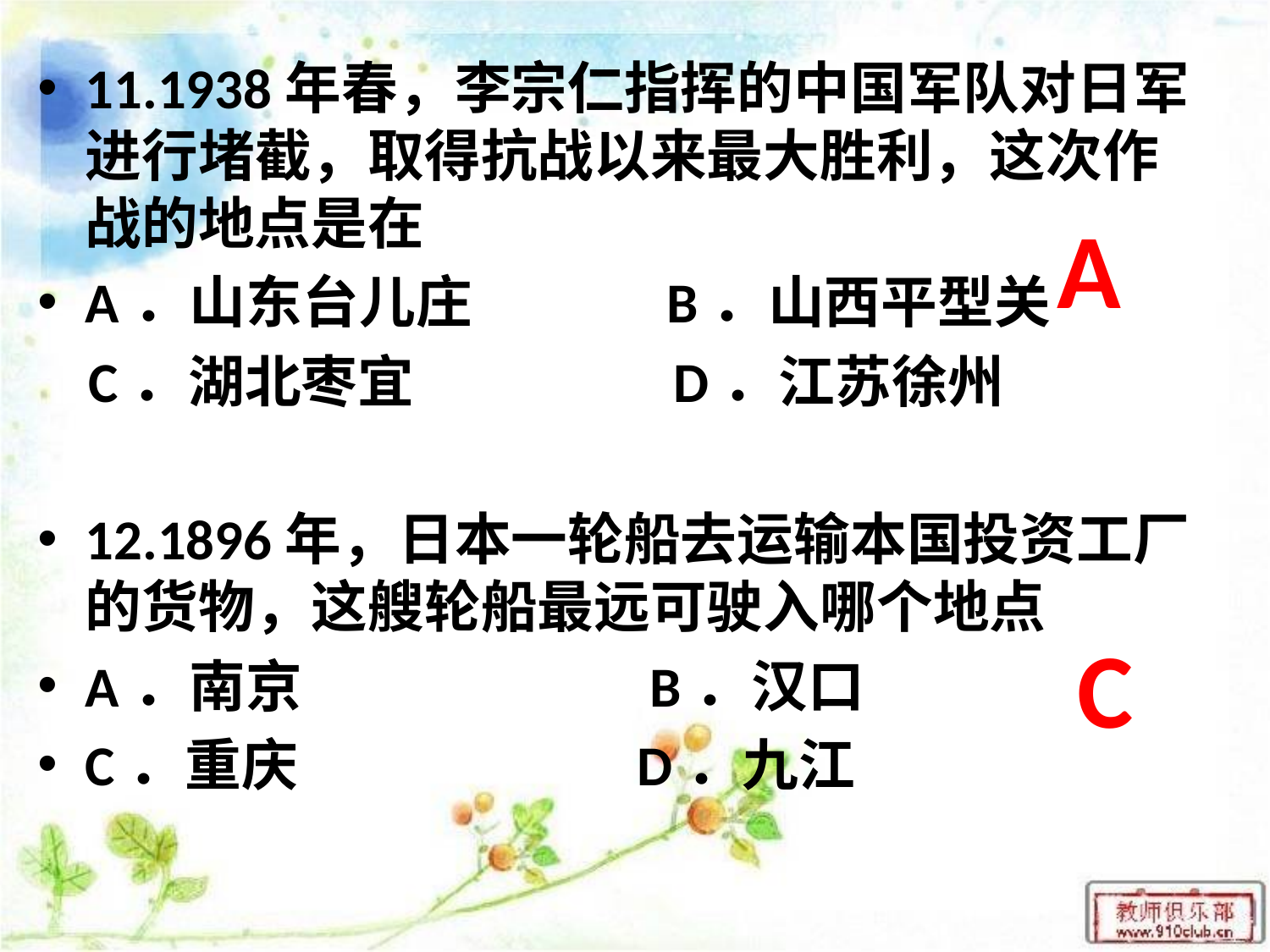

11.1938年春，李宗仁指挥的中国军队对日军进行堵截，取得抗战以来最大胜利，这次作战的地点是在
A．山东台儿庄              B．山西平型关
    C．湖北枣宜                   D．江苏徐州

12.1896年，日本一轮船去运输本国投资工厂的货物，这艘轮船最远可驶入哪个地点
A．南京	                       B．汉口
C．重庆	                      D．九江

A
C